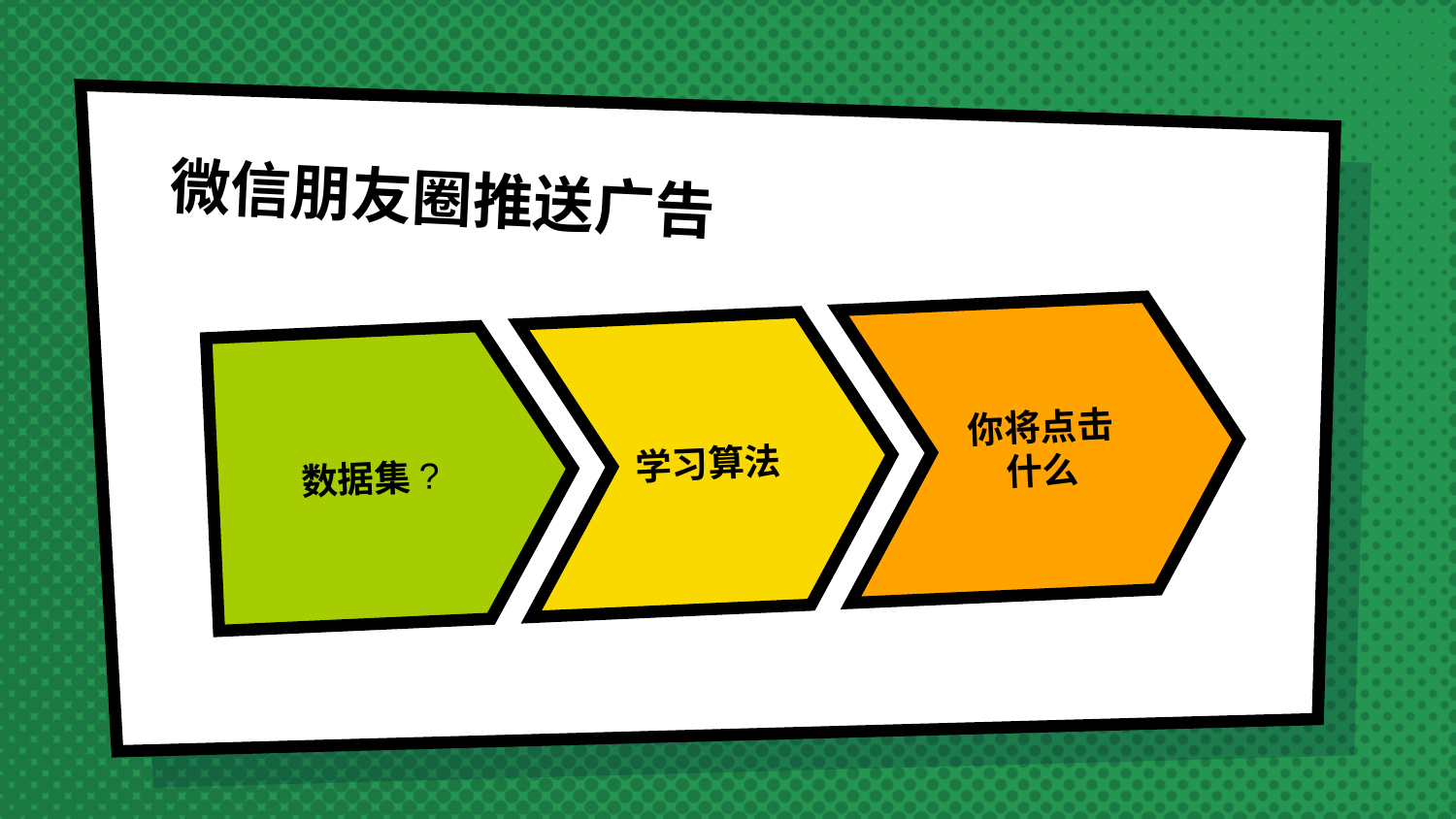

# 微信朋友圈推送广告
你将点击
什么
学习算法
数据集?
20